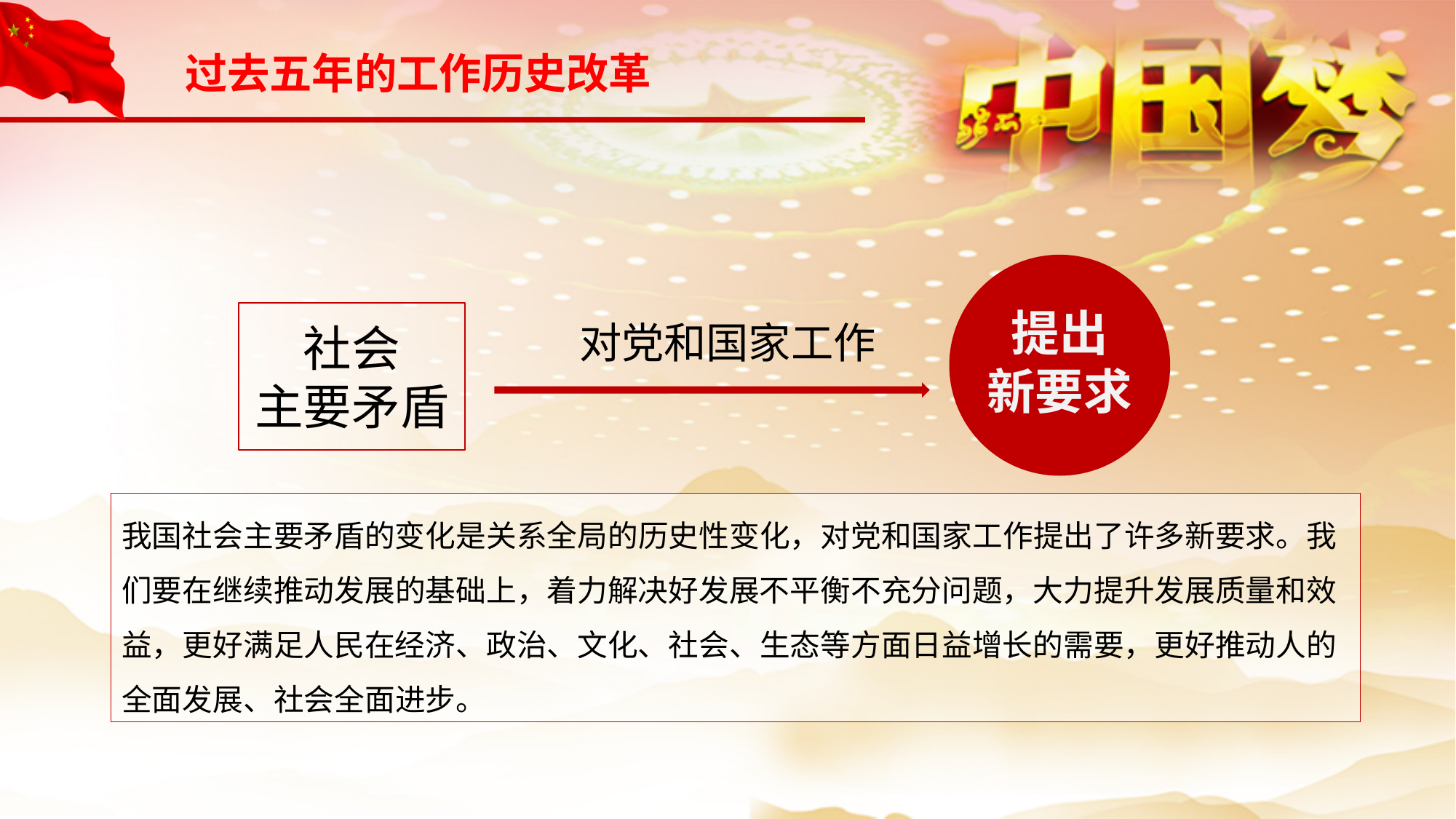

过去五年的工作历史改革

提出
新要求
社会
主要矛盾
对党和国家工作

我国社会主要矛盾的变化是关系全局的历史性变化，对党和国家工作提出了许多新要求。我们要在继续推动发展的基础上，着力解决好发展不平衡不充分问题，大力提升发展质量和效益，更好满足人民在经济、政治、文化、社会、生态等方面日益增长的需要，更好推动人的全面发展、社会全面进步。